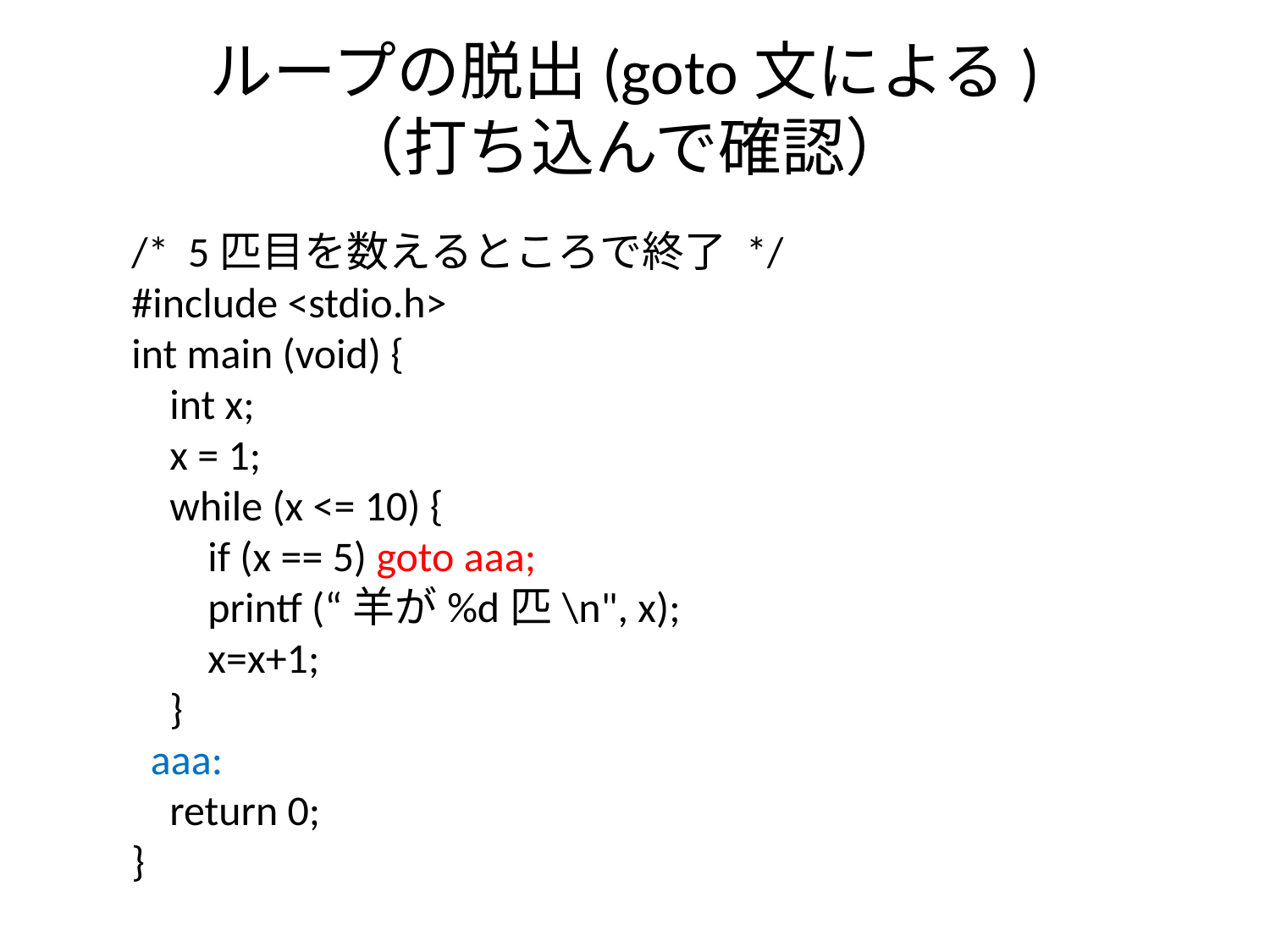

# ループの脱出(goto文による) （打ち込んで確認）
/*  5匹目を数えるところで終了 */
#include <stdio.h>
int main (void) {
    int x;
    x = 1;
    while (x <= 10) {
        if (x == 5) goto aaa;
        printf (“羊が%d匹\n", x);
        x=x+1;
    }
  aaa:
    return 0;
}